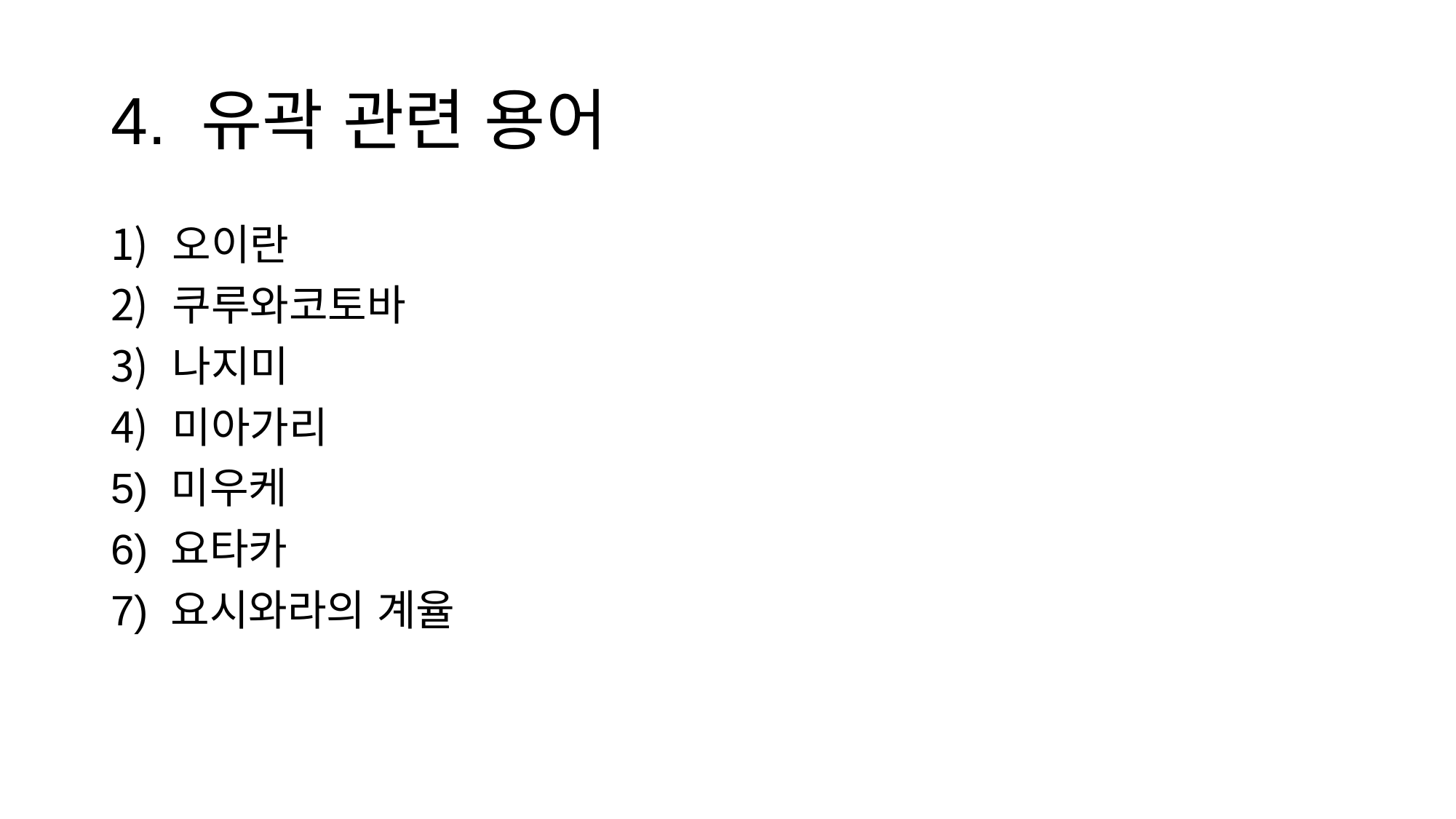

# 4. 유곽 관련 용어
오이란
쿠루와코토바
나지미
미아가리
5) 미우케
6) 요타카
7) 요시와라의 계율